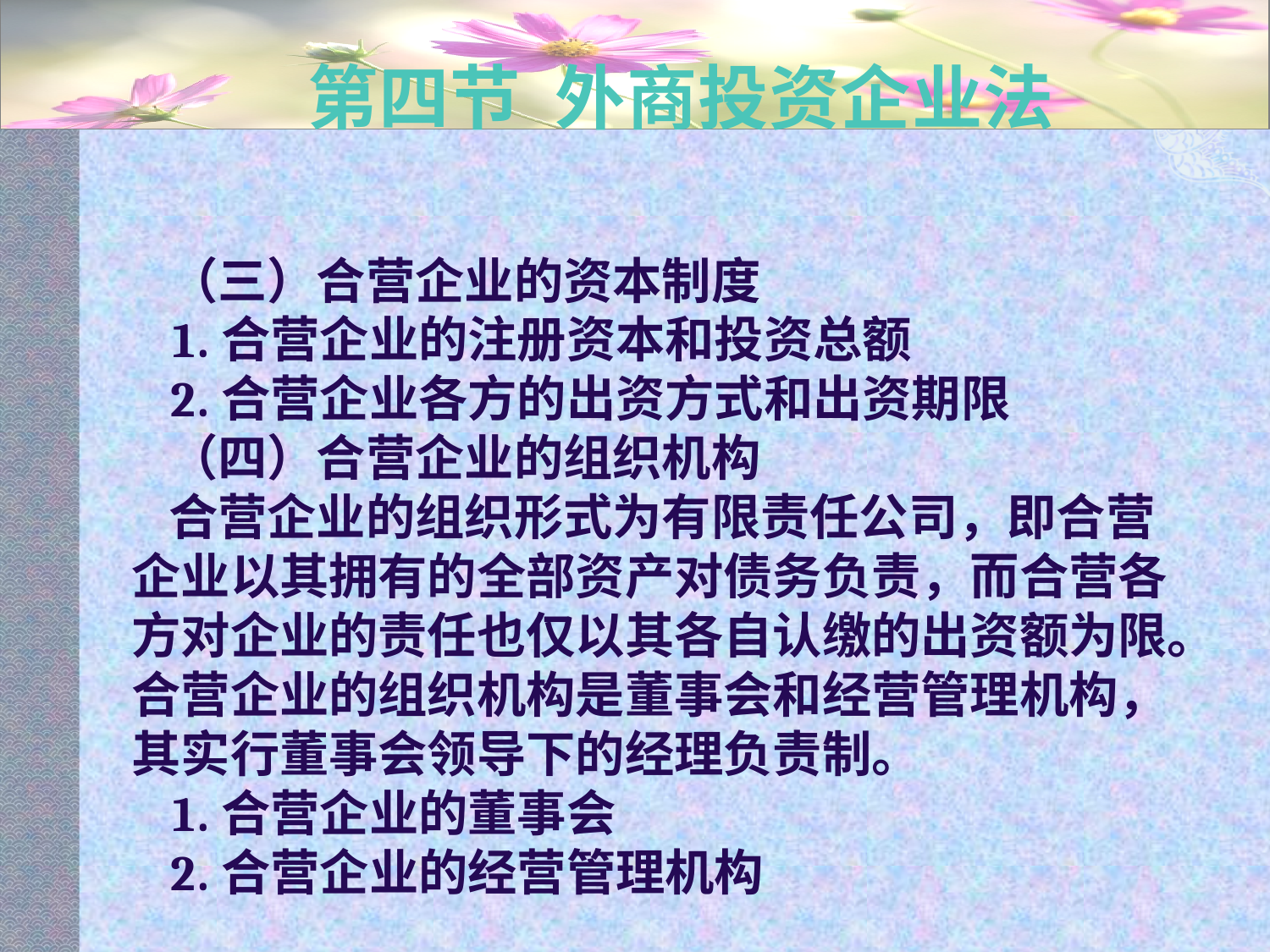

# 第四节  外商投资企业法
（三）合营企业的资本制度
1.合营企业的注册资本和投资总额
2.合营企业各方的出资方式和出资期限
（四）合营企业的组织机构
合营企业的组织形式为有限责任公司，即合营企业以其拥有的全部资产对债务负责，而合营各方对企业的责任也仅以其各自认缴的出资额为限。合营企业的组织机构是董事会和经营管理机构，其实行董事会领导下的经理负责制。
1.合营企业的董事会
2.合营企业的经营管理机构